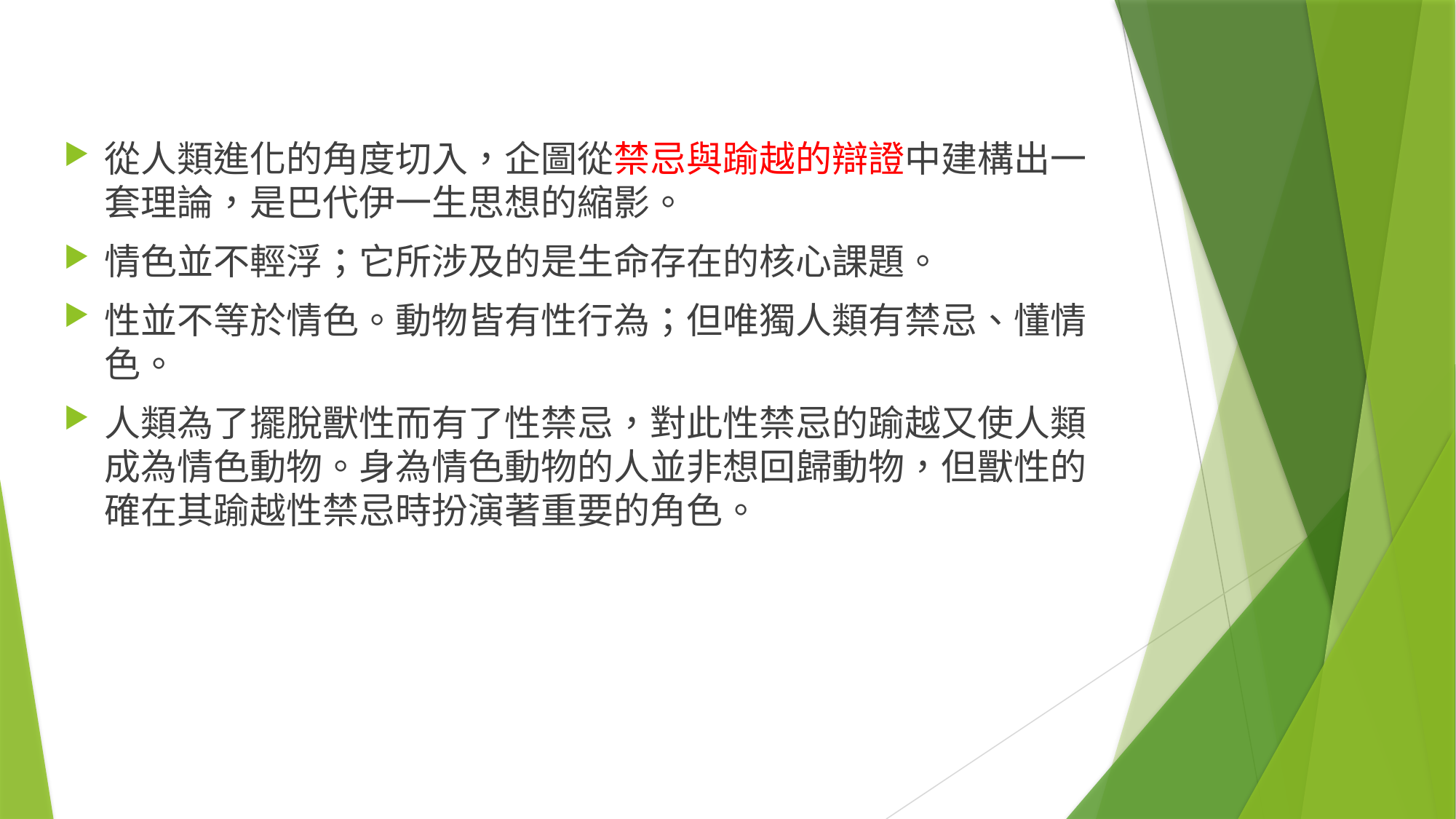

從人類進化的角度切入，企圖從禁忌與踰越的辯證中建構出一套理論，是巴代伊一生思想的縮影。
情色並不輕浮；它所涉及的是生命存在的核心課題。
性並不等於情色。動物皆有性行為；但唯獨人類有禁忌、懂情色。
人類為了擺脫獸性而有了性禁忌，對此性禁忌的踰越又使人類成為情色動物。身為情色動物的人並非想回歸動物，但獸性的確在其踰越性禁忌時扮演著重要的角色。